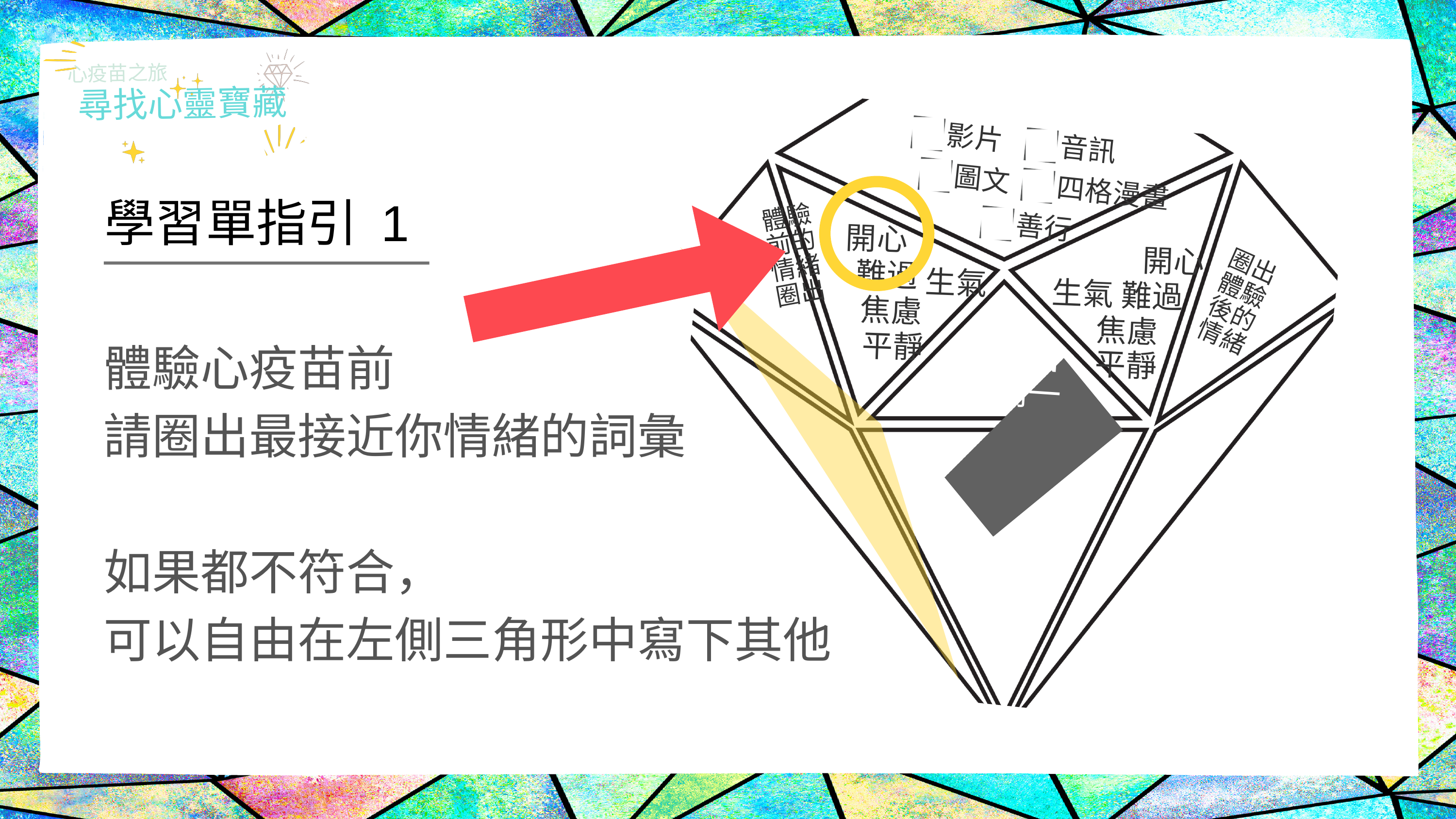

心疫苗之旅

尋找心靈寶藏

影片
音訊

圖文
四格漫畫

善行
體驗前的情緒
圈出
圈出
體驗後的情緒
開心
開心
難過
生氣
難過
生氣
焦慮

ＭＯＮ
星期一
焦慮

平靜
平靜
學習單指引 1

體驗心疫苗前
請圈出最接近你情緒的詞彙

如果都不符合，
可以自由在左側三角形中寫下其他